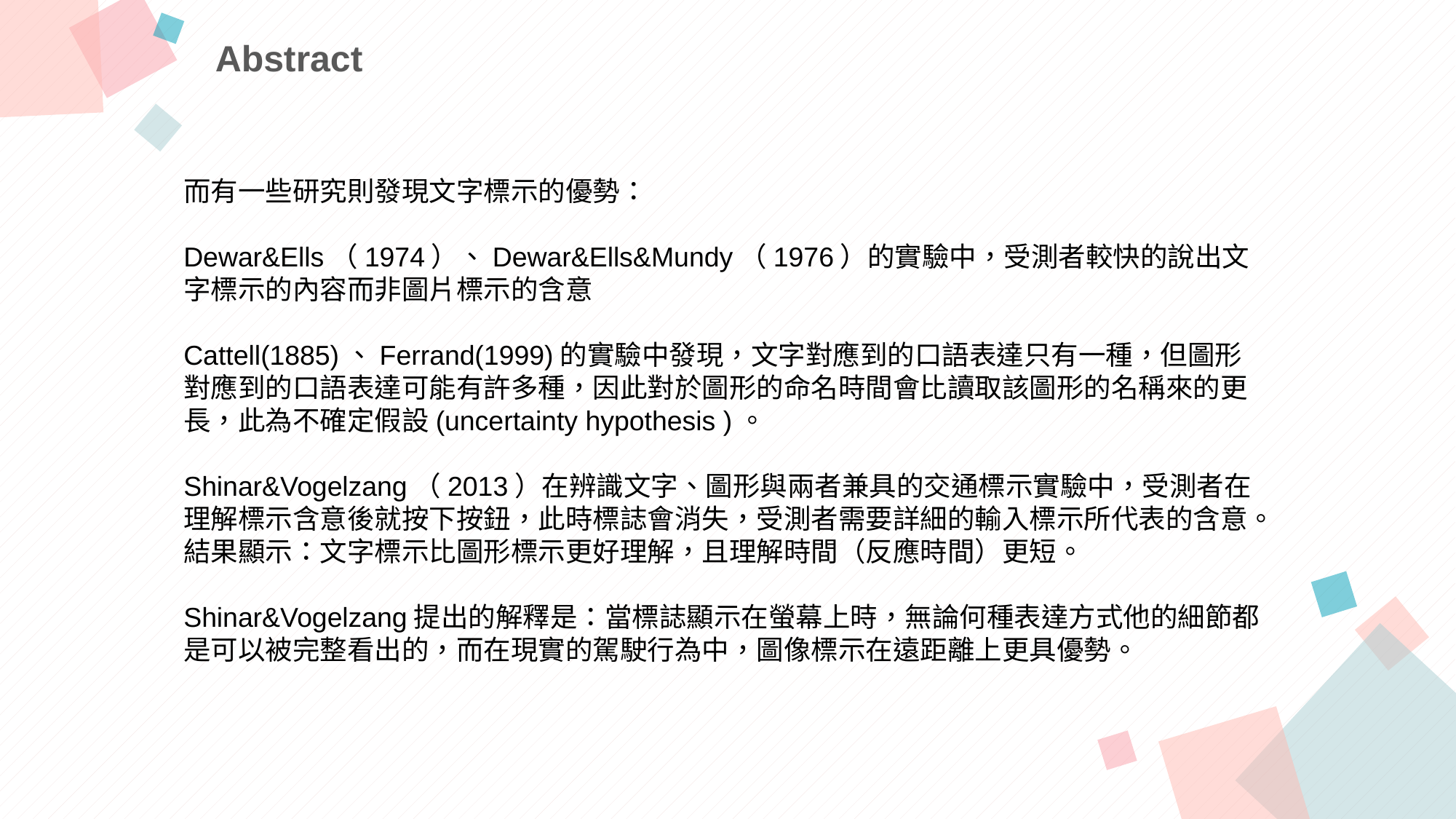

Abstract
而有一些研究則發現文字標示的優勢：

Dewar&Ells（1974）、Dewar&Ells&Mundy（1976）的實驗中，受測者較快的說出文字標示的內容而非圖片標示的含意

Cattell(1885)、Ferrand(1999)的實驗中發現，文字對應到的口語表達只有一種，但圖形對應到的口語表達可能有許多種，因此對於圖形的命名時間會比讀取該圖形的名稱來的更長，此為不確定假設(uncertainty hypothesis )。

Shinar&Vogelzang（2013）在辨識文字、圖形與兩者兼具的交通標示實驗中，受測者在理解標示含意後就按下按鈕，此時標誌會消失，受測者需要詳細的輸入標示所代表的含意。
結果顯示：文字標示比圖形標示更好理解，且理解時間（反應時間）更短。

Shinar&Vogelzang提出的解釋是：當標誌顯示在螢幕上時，無論何種表達方式他的細節都是可以被完整看出的，而在現實的駕駛行為中，圖像標示在遠距離上更具優勢。